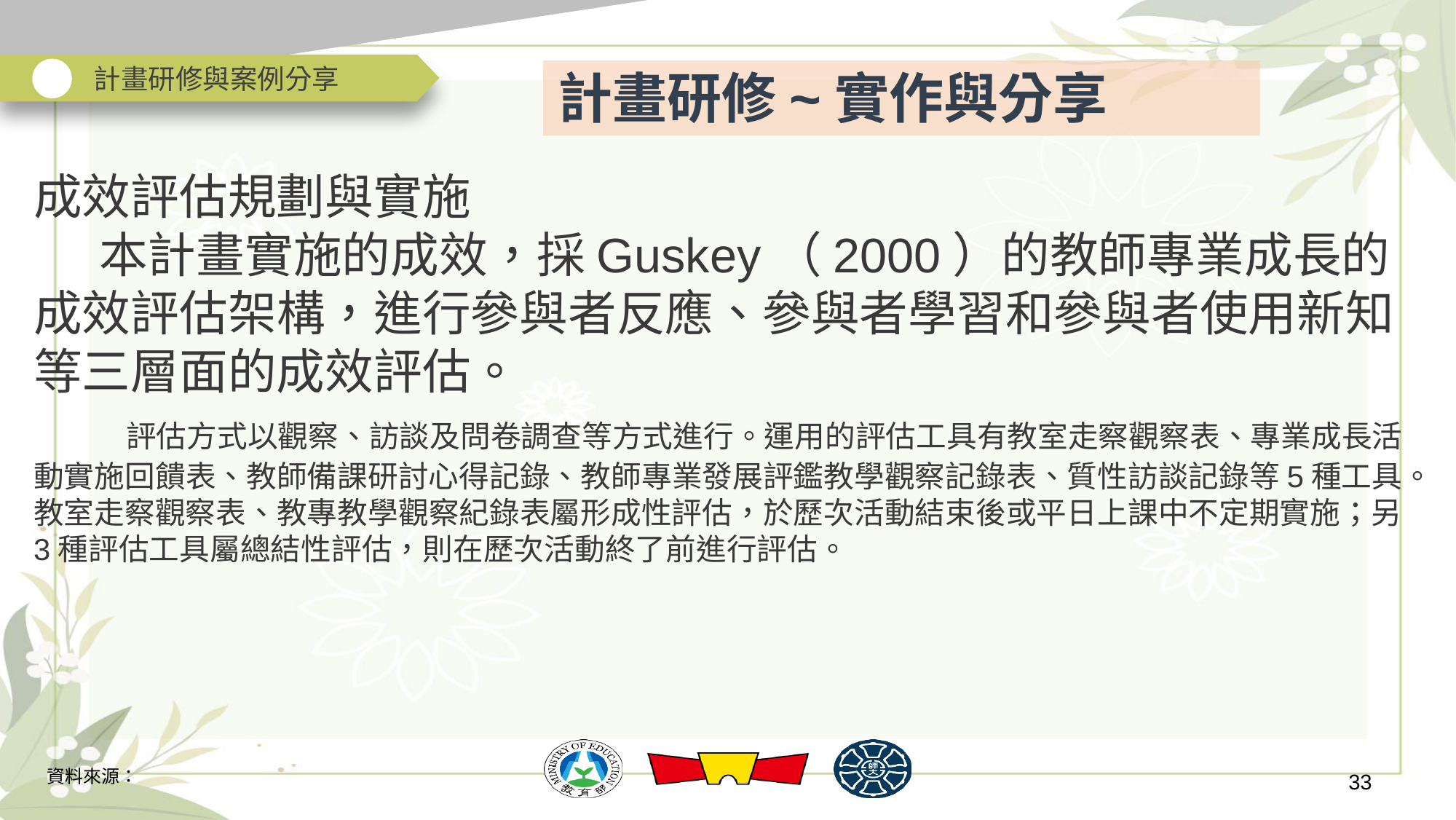

計畫研修與案例分享
計畫研修~實作與分享

成效評估規劃與實施
    本計畫實施的成效，採Guskey（2000）的教師專業成長的成效評估架構，進行參與者反應、參與者學習和參與者使用新知等三層面的成效評估。
      評估方式以觀察、訪談及問卷調查等方式進行。運用的評估工具有教室走察觀察表、專業成長活動實施回饋表、教師備課研討心得記錄、教師專業發展評鑑教學觀察記錄表、質性訪談記錄等5種工具。教室走察觀察表、教專教學觀察紀錄表屬形成性評估，於歷次活動結束後或平日上課中不定期實施；另3種評估工具屬總結性評估，則在歷次活動終了前進行評估。
33
資料來源：